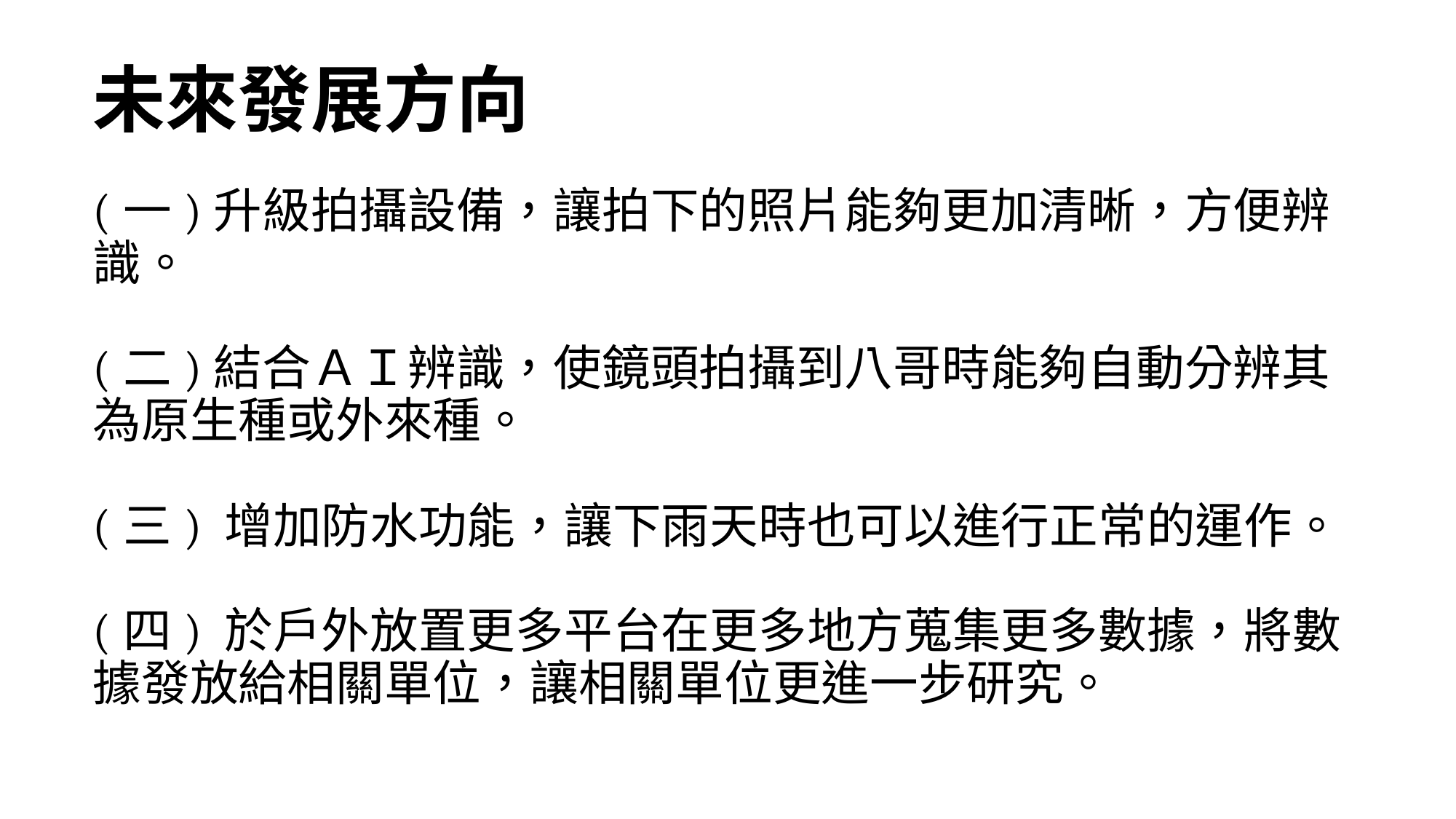

# 未來發展方向
(一)升級拍攝設備，讓拍下的照片能夠更加清晰，方便辨識。

(二)結合ＡＩ辨識，使鏡頭拍攝到八哥時能夠自動分辨其為原生種或外來種。

(三) 增加防水功能，讓下雨天時也可以進行正常的運作。

(四) 於戶外放置更多平台在更多地方蒐集更多數據，將數據發放給相關單位，讓相關單位更進一步研究。